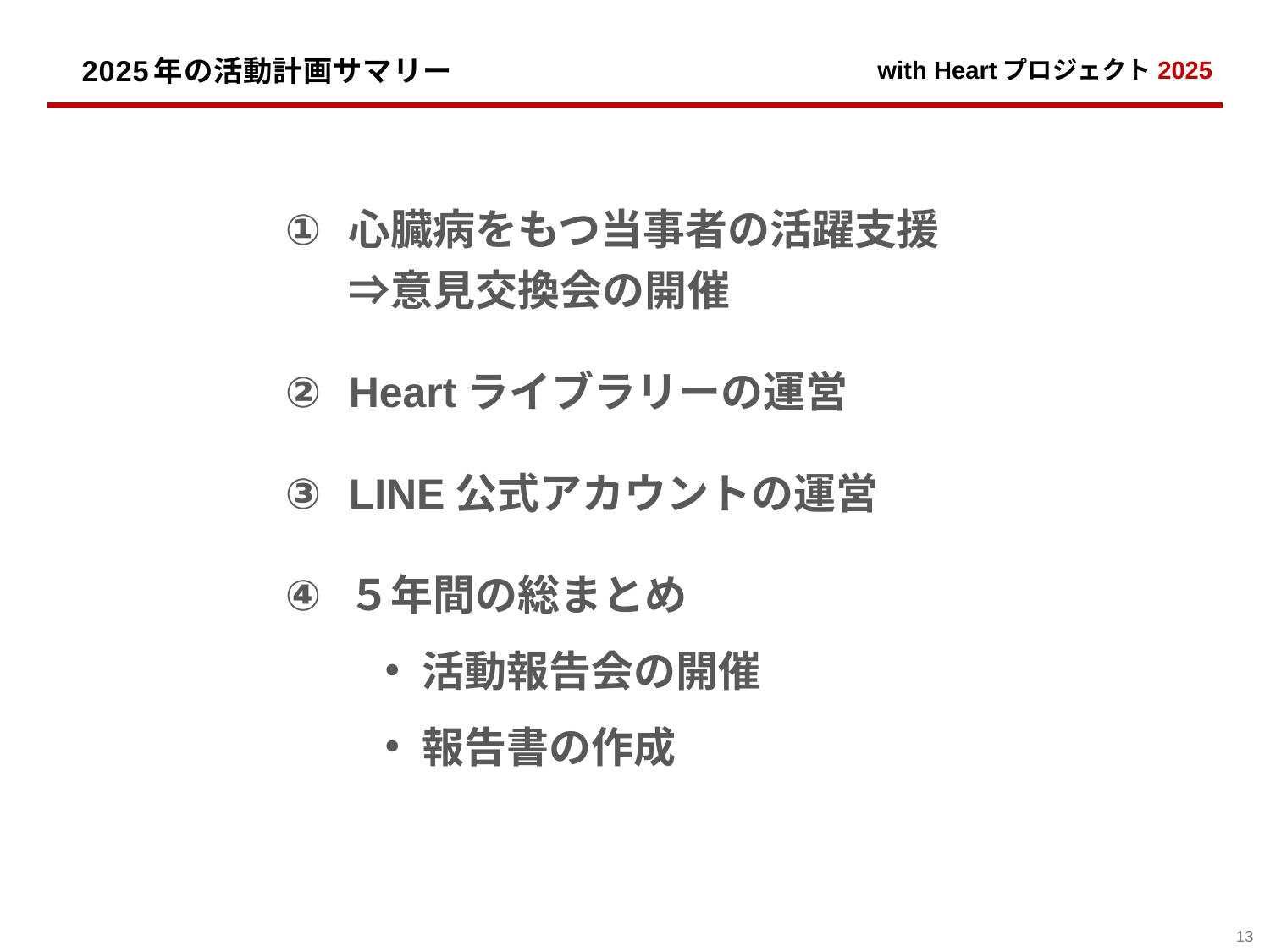

# 2025年の活動計画サマリー
with Heartプロジェクト2025
心臓病をもつ当事者の活躍支援
⇒意見交換会の開催
Heartライブラリーの運営
LINE公式アカウントの運営
５年間の総まとめ
活動報告会の開催
報告書の作成
13